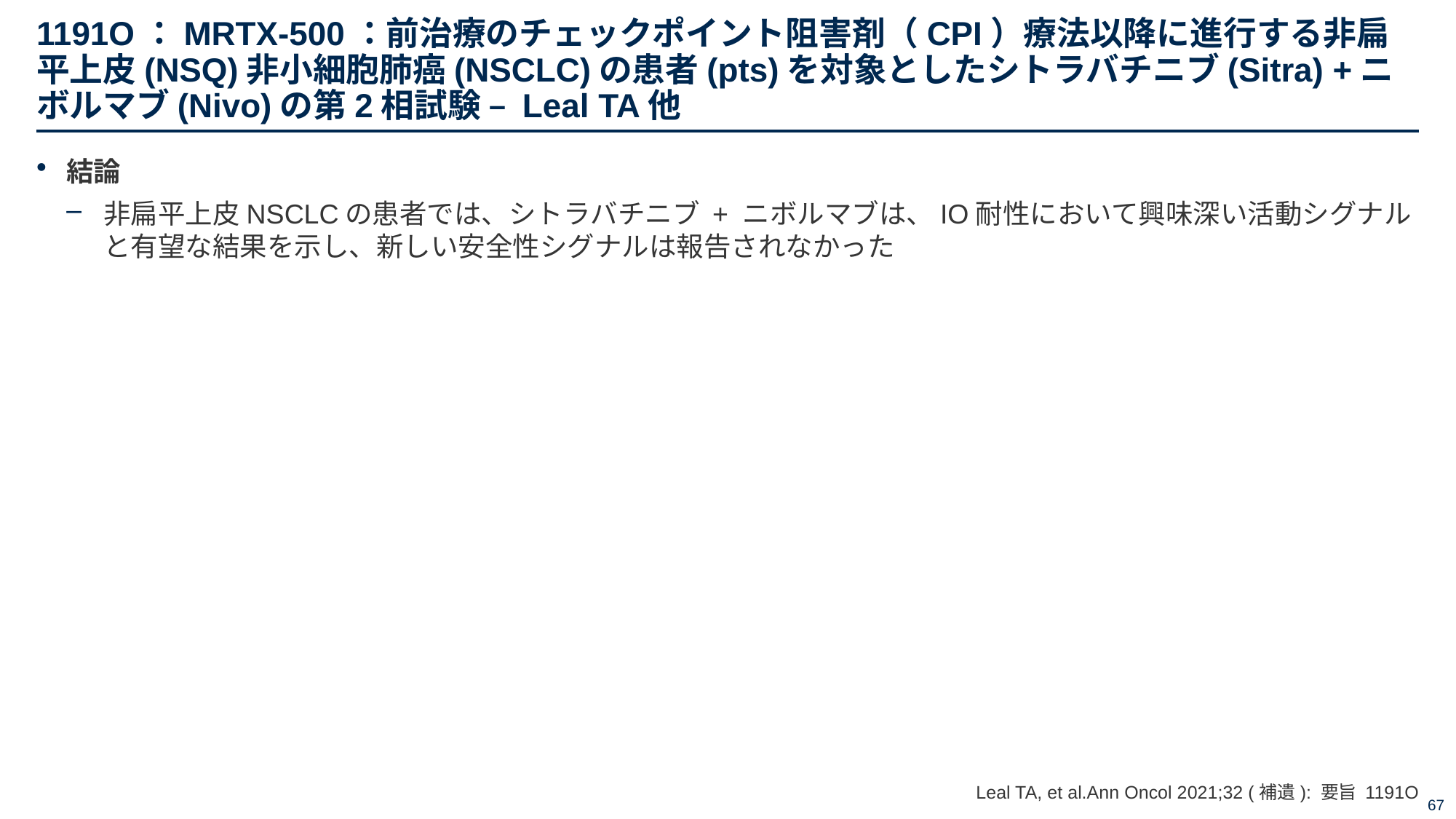

# 1191O：MRTX-500：前治療のチェックポイント阻害剤（CPI）療法以降に進行する非扁平上皮(NSQ)非小細胞肺癌(NSCLC)の患者(pts)を対象としたシトラバチニブ(Sitra) +ニボルマブ(Nivo)の第2相試験 – Leal TA他
結論
非扁平上皮NSCLCの患者では、シトラバチニブ + ニボルマブは、IO耐性において興味深い活動シグナルと有望な結果を示し、新しい安全性シグナルは報告されなかった
Leal TA, et al.Ann Oncol 2021;32 (補遺): 要旨 1191O